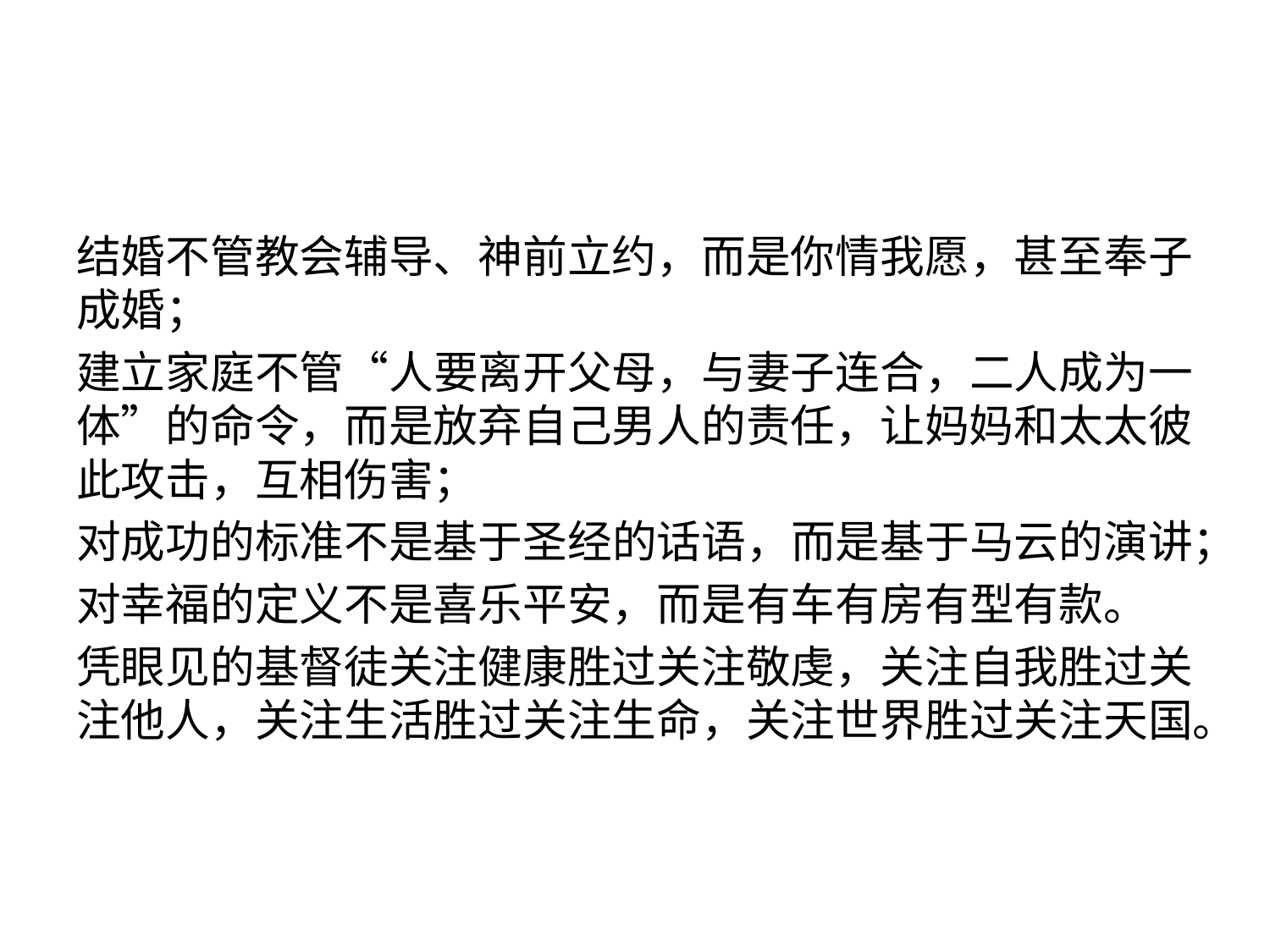

#
结婚不管教会辅导、神前立约，而是你情我愿，甚至奉子成婚；
建立家庭不管“人要离开父母，与妻子连合，二人成为一体”的命令，而是放弃自己男人的责任，让妈妈和太太彼此攻击，互相伤害；
对成功的标准不是基于圣经的话语，而是基于马云的演讲；
对幸福的定义不是喜乐平安，而是有车有房有型有款。
凭眼见的基督徒关注健康胜过关注敬虔，关注自我胜过关注他人，关注生活胜过关注生命，关注世界胜过关注天国。